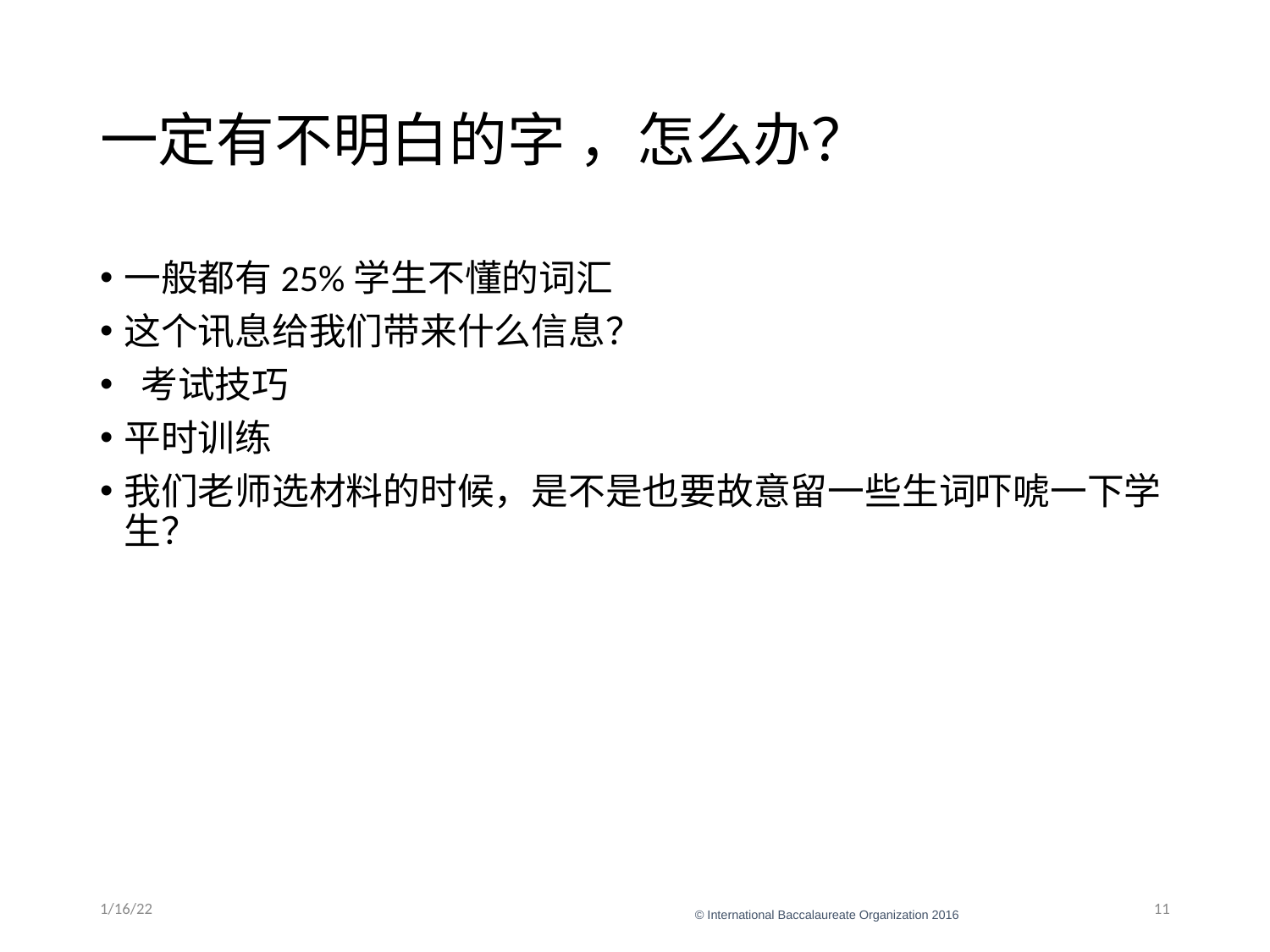

# 一定有不明白的字 ，怎么办？
一般都有25%学生不懂的词汇
这个讯息给我们带来什么信息？
 考试技巧
平时训练
我们老师选材料的时候，是不是也要故意留一些生词吓唬一下学生？

1/16/22
11